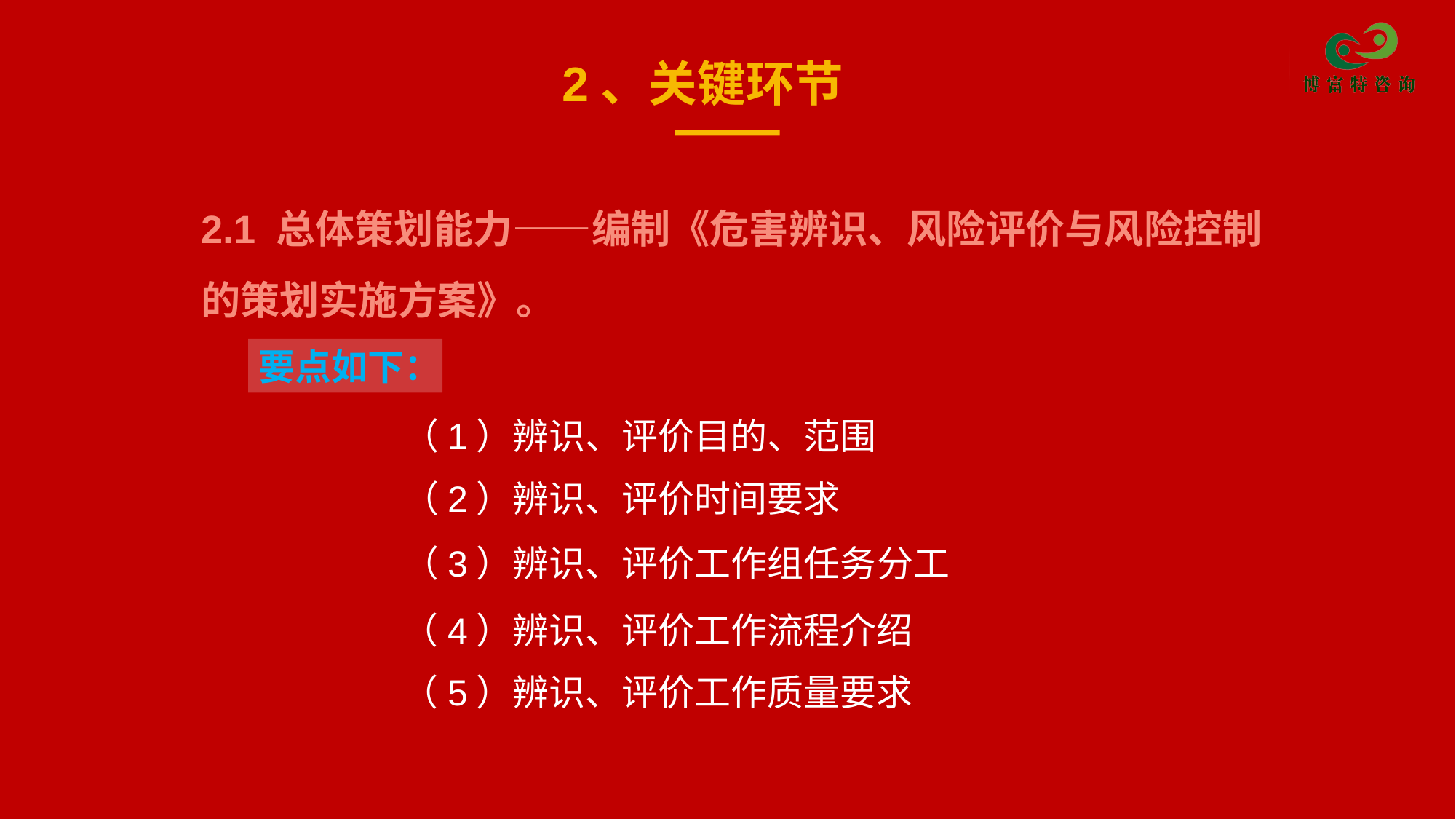

2、关键环节

2.1 总体策划能力——编制《危害辨识、风险评价与风险控制的策划实施方案》。
要点如下：
（1）辨识、评价目的、范围
（2）辨识、评价时间要求
（3）辨识、评价工作组任务分工
（4）辨识、评价工作流程介绍
（5）辨识、评价工作质量要求